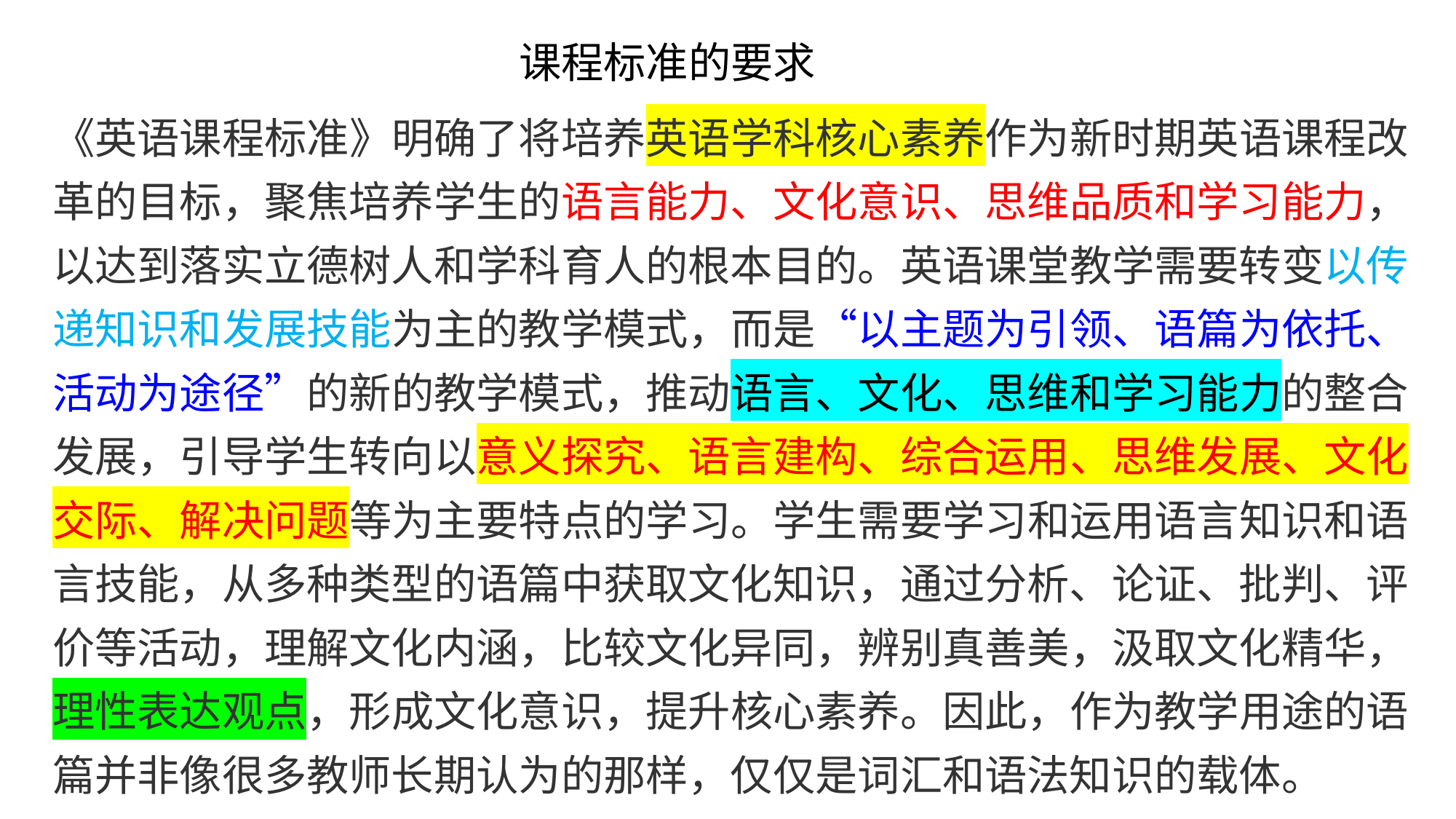

课程标准的要求
《英语课程标准》明确了将培养英语学科核心素养作为新时期英语课程改革的目标，聚焦培养学生的语言能力、文化意识、思维品质和学习能力，以达到落实立德树人和学科育人的根本目的。英语课堂教学需要转变以传递知识和发展技能为主的教学模式，而是“以主题为引领、语篇为依托、活动为途径”的新的教学模式，推动语言、文化、思维和学习能力的整合发展，引导学生转向以意义探究、语言建构、综合运用、思维发展、文化交际、解决问题等为主要特点的学习。学生需要学习和运用语言知识和语言技能，从多种类型的语篇中获取文化知识，通过分析、论证、批判、评价等活动，理解文化内涵，比较文化异同，辨别真善美，汲取文化精华，理性表达观点，形成文化意识，提升核心素养。因此，作为教学用途的语篇并非像很多教师长期认为的那样，仅仅是词汇和语法知识的载体。